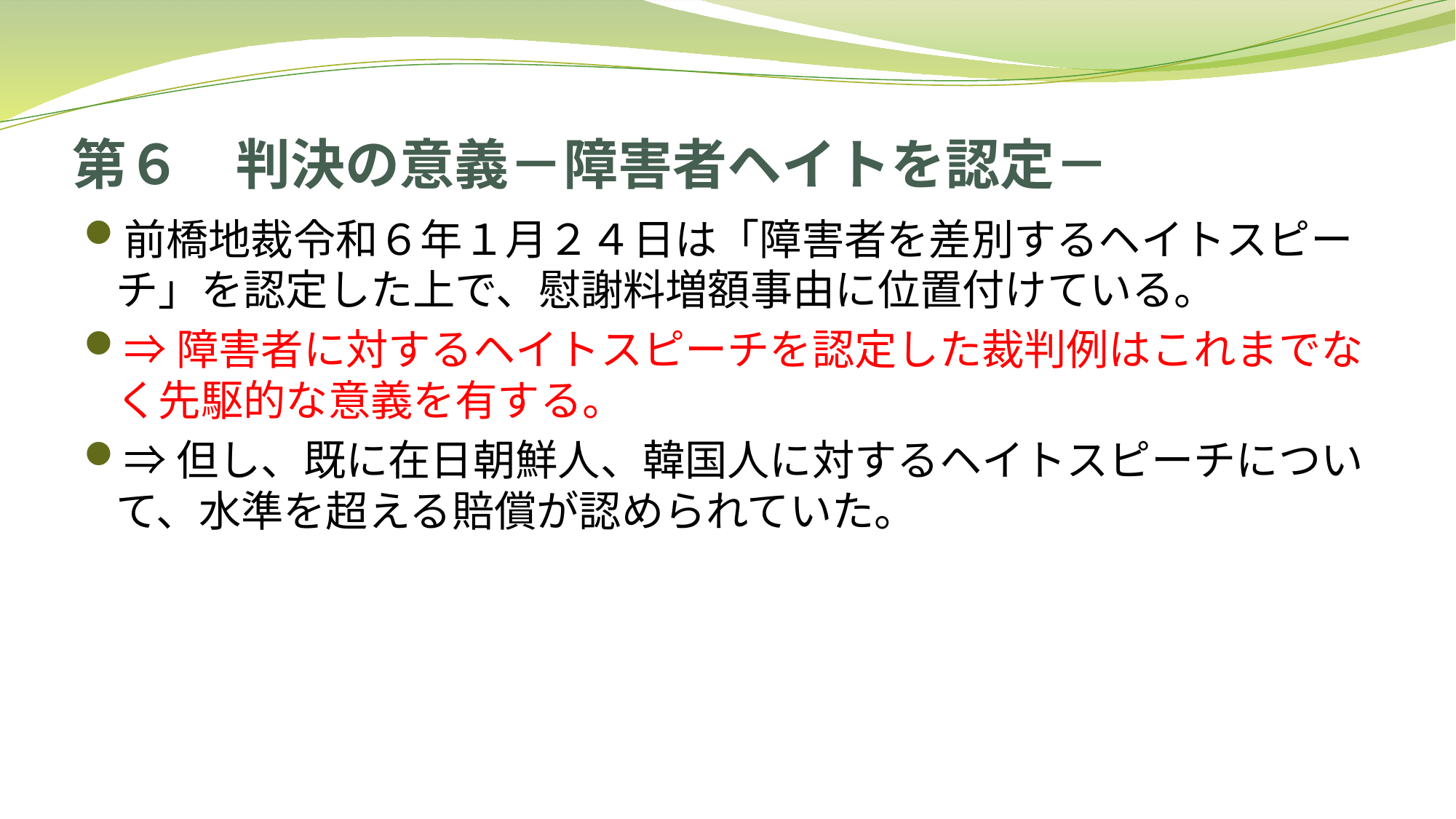

# 第６　判決の意義－障害者ヘイトを認定－
前橋地裁令和６年１月２４日は「障害者を差別するヘイトスピーチ」を認定した上で、慰謝料増額事由に位置付けている。
⇒障害者に対するヘイトスピーチを認定した裁判例はこれまでなく先駆的な意義を有する。
⇒但し、既に在日朝鮮人、韓国人に対するヘイトスピーチについて、水準を超える賠償が認められていた。